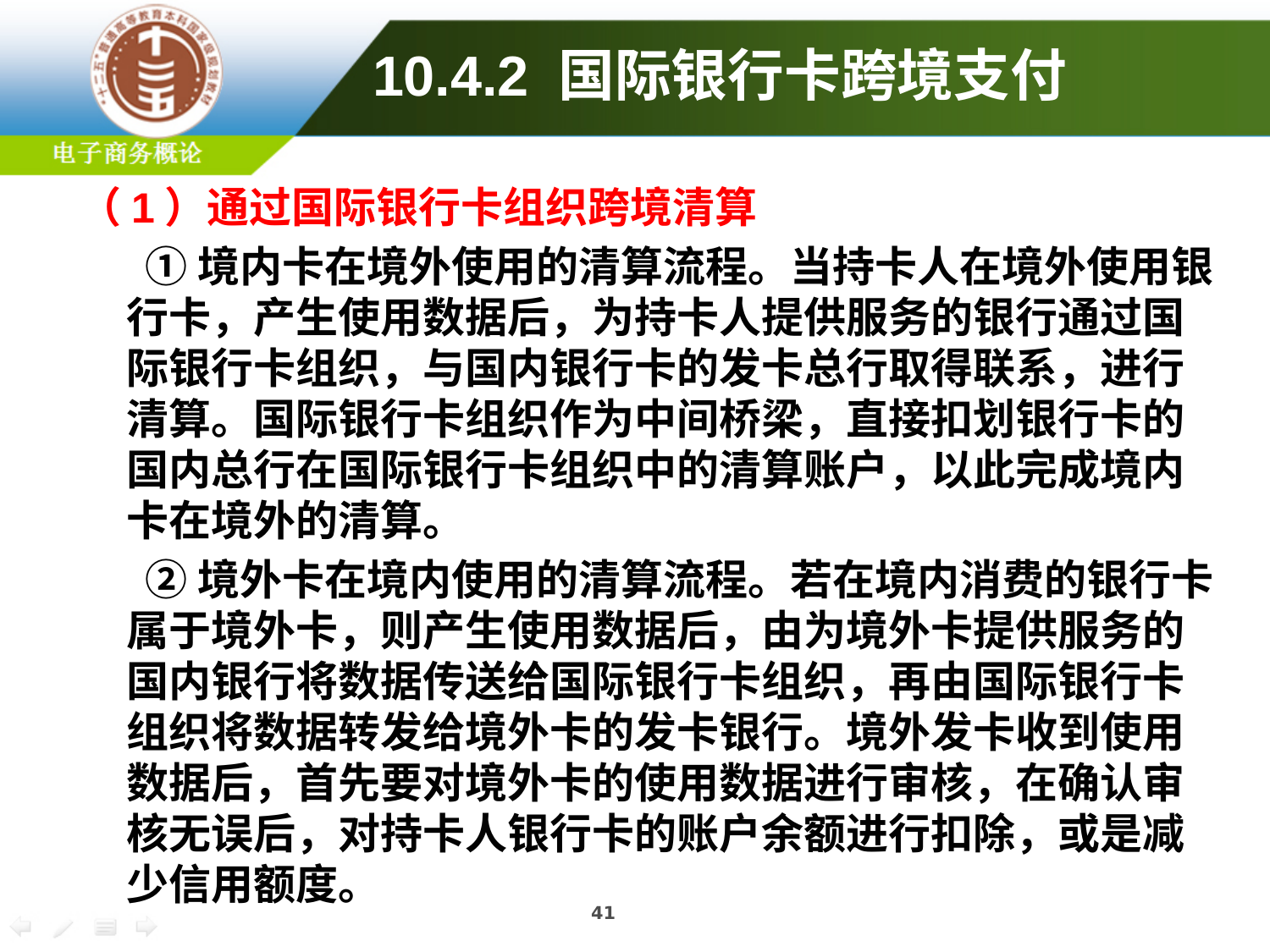

10.4.2 国际银行卡跨境支付
（1）通过国际银行卡组织跨境清算
       ①境内卡在境外使用的清算流程。当持卡人在境外使用银行卡，产生使用数据后，为持卡人提供服务的银行通过国际银行卡组织，与国内银行卡的发卡总行取得联系，进行清算。国际银行卡组织作为中间桥梁，直接扣划银行卡的国内总行在国际银行卡组织中的清算账户，以此完成境内卡在境外的清算。
       ②境外卡在境内使用的清算流程。若在境内消费的银行卡属于境外卡，则产生使用数据后，由为境外卡提供服务的国内银行将数据传送给国际银行卡组织，再由国际银行卡组织将数据转发给境外卡的发卡银行。境外发卡收到使用数据后，首先要对境外卡的使用数据进行审核，在确认审核无误后，对持卡人银行卡的账户余额进行扣除，或是减少信用额度。

41